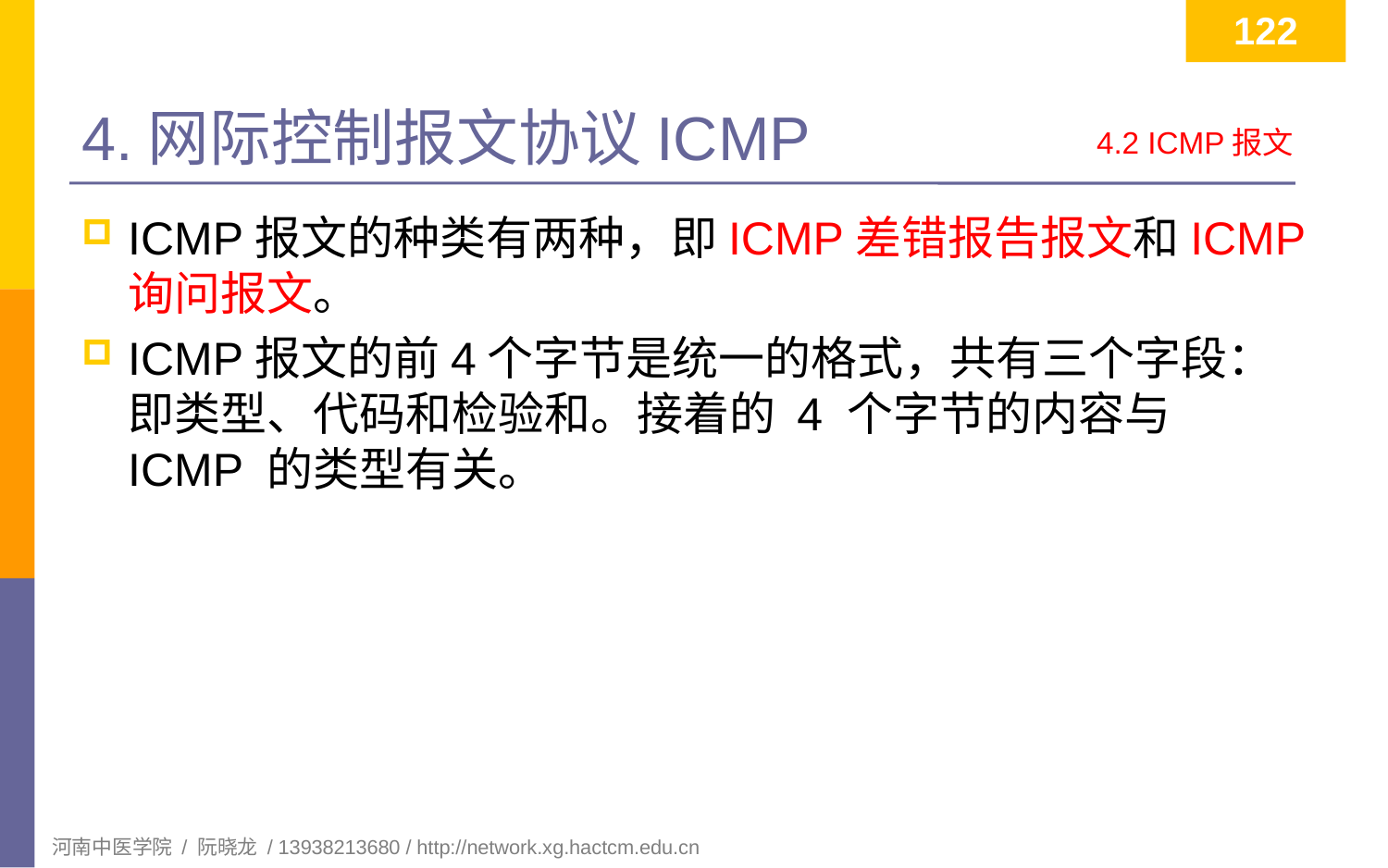

122
# 4.网际控制报文协议ICMP
4.2 ICMP报文
ICMP报文的种类有两种，即ICMP差错报告报文和ICMP询问报文。
ICMP报文的前4个字节是统一的格式，共有三个字段：即类型、代码和检验和。接着的 4 个字节的内容与 ICMP 的类型有关。